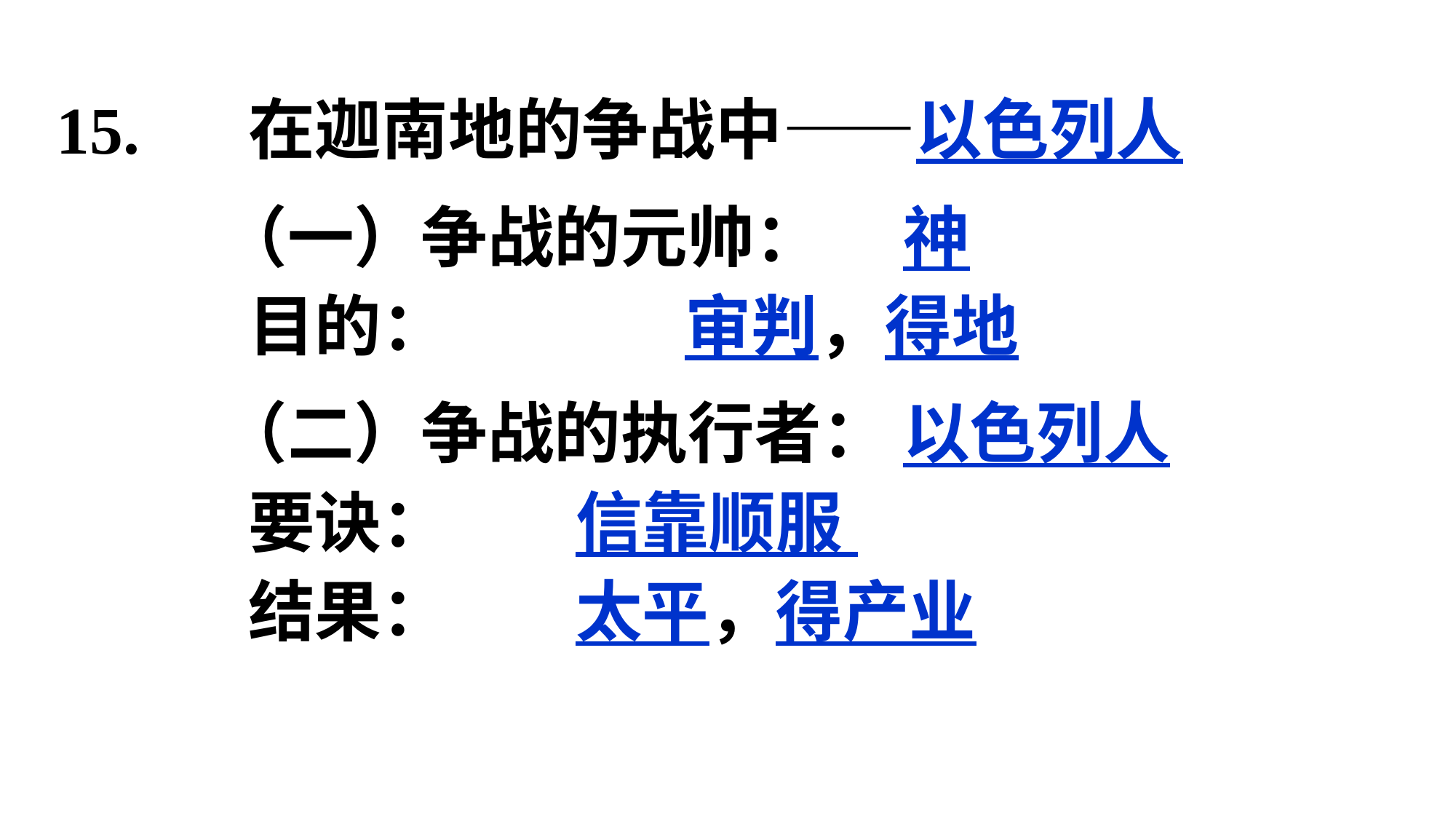

15.	在迦南地的争战中——以色列人
（一）争战的元帅： 	神
	目的：			审判，得地
（二）争战的执行者：	以色列人
	要诀：     	信靠顺服
	结果：     	太平，得产业